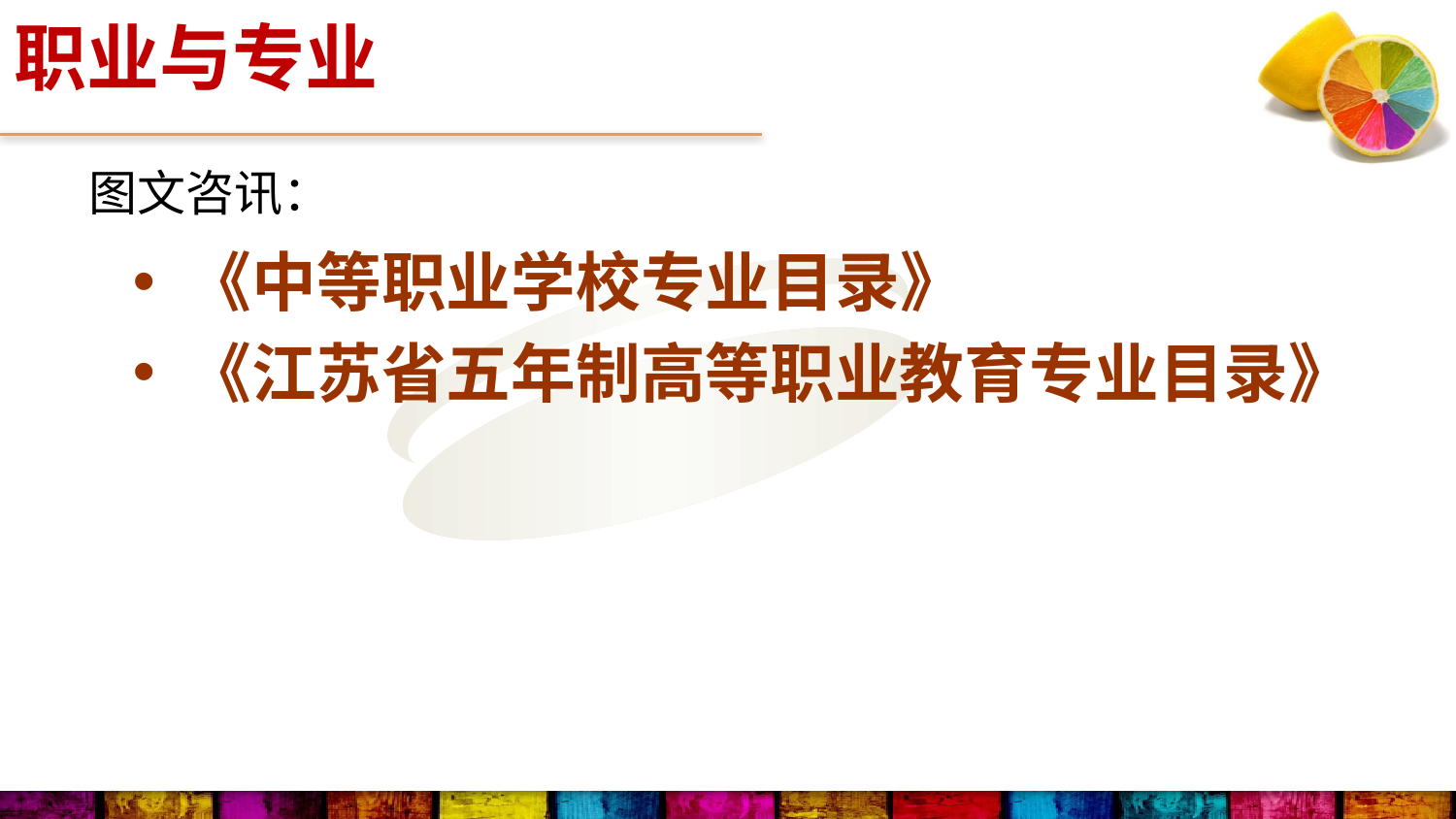

职业与专业

图文咨讯：
《中等职业学校专业目录》
《江苏省五年制高等职业教育专业目录》
FPA性格色彩的使命